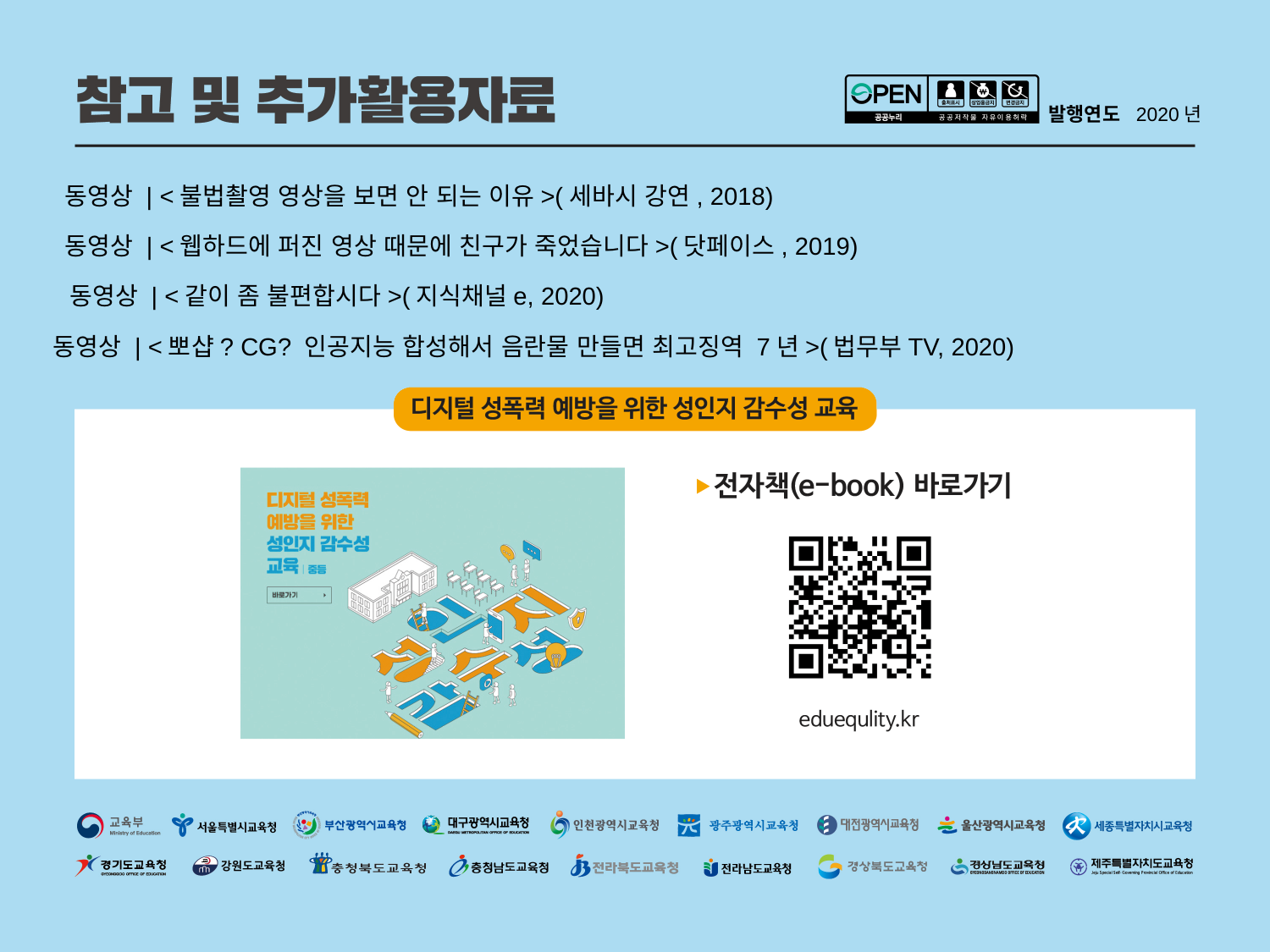

발행연도  2020년
동영상 | <불법촬영 영상을 보면 안 되는 이유>(세바시 강연, 2018)
동영상 | <웹하드에 퍼진 영상 때문에 친구가 죽었습니다>(닷페이스, 2019)
동영상 | <같이 좀 불편합시다>(지식채널e, 2020)
동영상 | <뽀샵? CG? 인공지능 합성해서 음란물 만들면 최고징역 7년>(법무부TV, 2020)